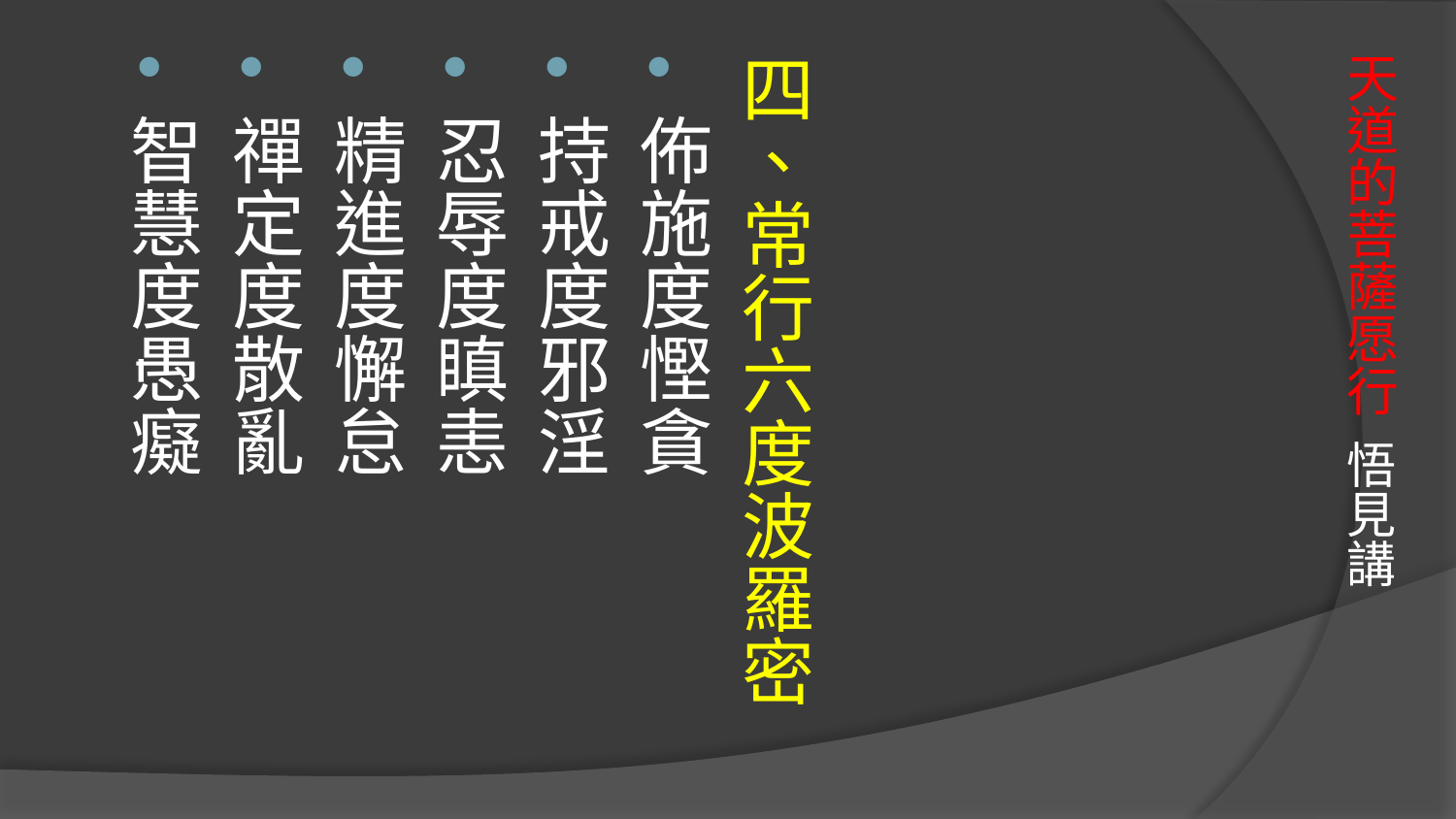

四、常行六度波羅密
佈施度慳貪
持戒度邪淫
忍辱度瞋恚
精進度懈怠
禪定度散亂
智慧度愚癡

# 天道的菩薩愿行  悟見講